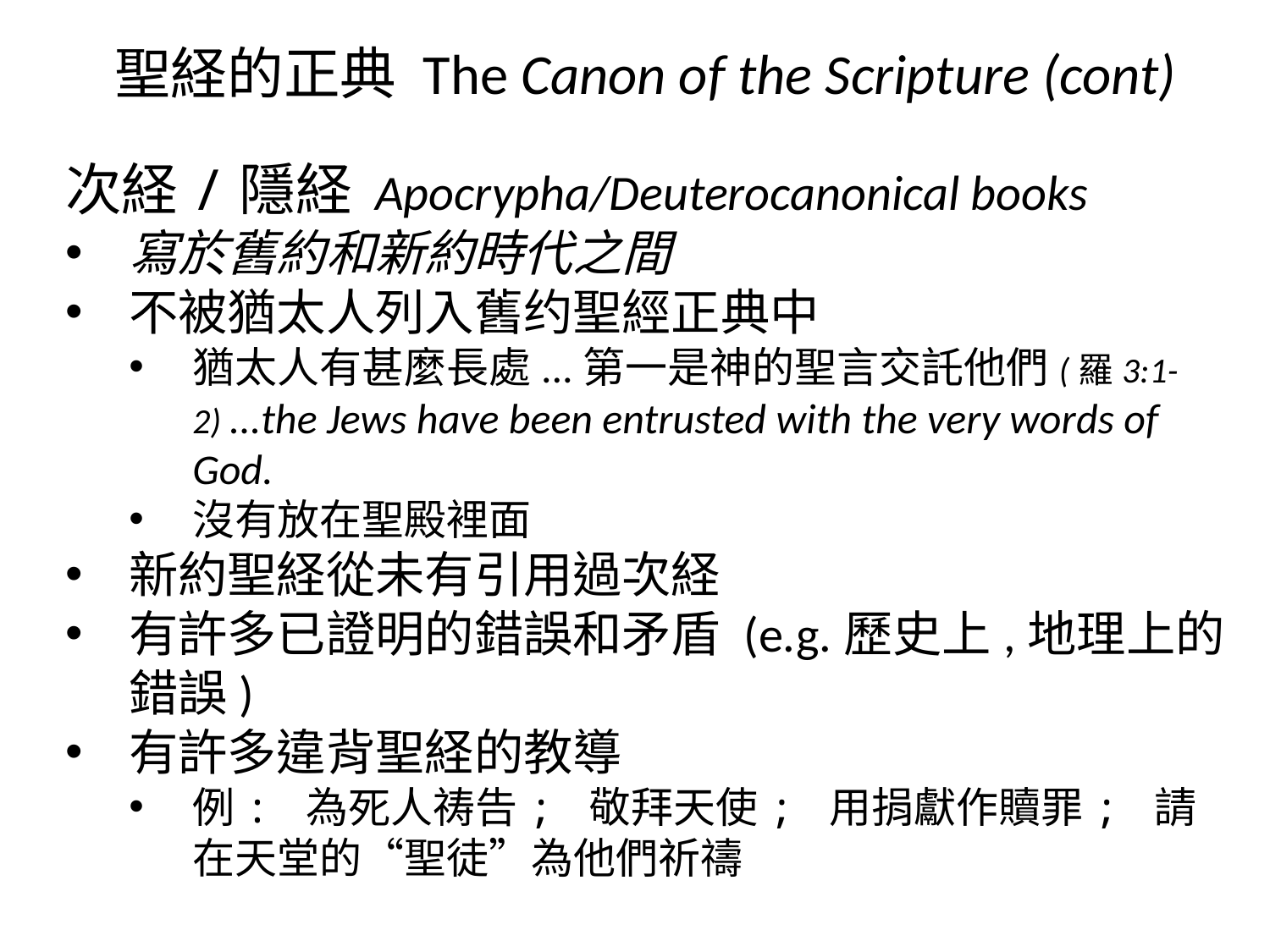

聖経的正典 The Canon of the Scripture (cont)
次経/隱経 Apocrypha/Deuterocanonical books
寫於舊約和新約時代之間
不被猶太人列入舊约聖經正典中
猶太人有甚麼長處...第一是神的聖言交託他們(羅3:1-2) ...the Jews have been entrusted with the very words of God.
沒有放在聖殿裡面
新約聖経從未有引用過次経
有許多已證明的錯誤和矛盾 (e.g.歷史上,地理上的錯誤)
有許多違背聖経的教導
例: 為死人祷告; 敬拜天使; 用捐獻作贖罪; 請在天堂的“聖徒”為他們祈禱